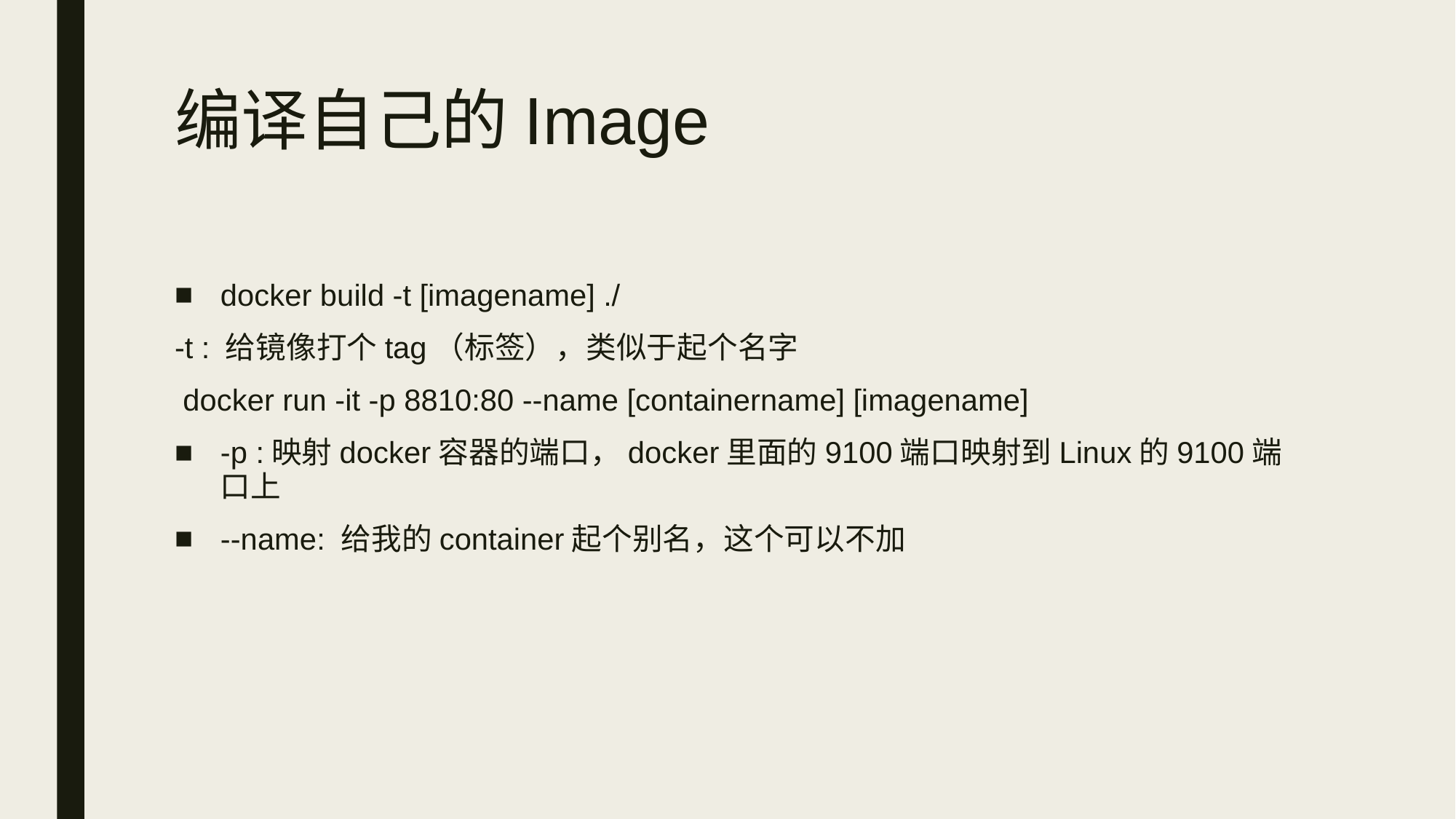

# 编译自己的Image
docker build -t [imagename] ./
-t : 给镜像打个tag（标签），类似于起个名字
 docker run -it -p 8810:80 --name [containername] [imagename]
-p :映射docker容器的端口，docker里面的9100端口映射到Linux的9100端口上
--name: 给我的container起个别名，这个可以不加